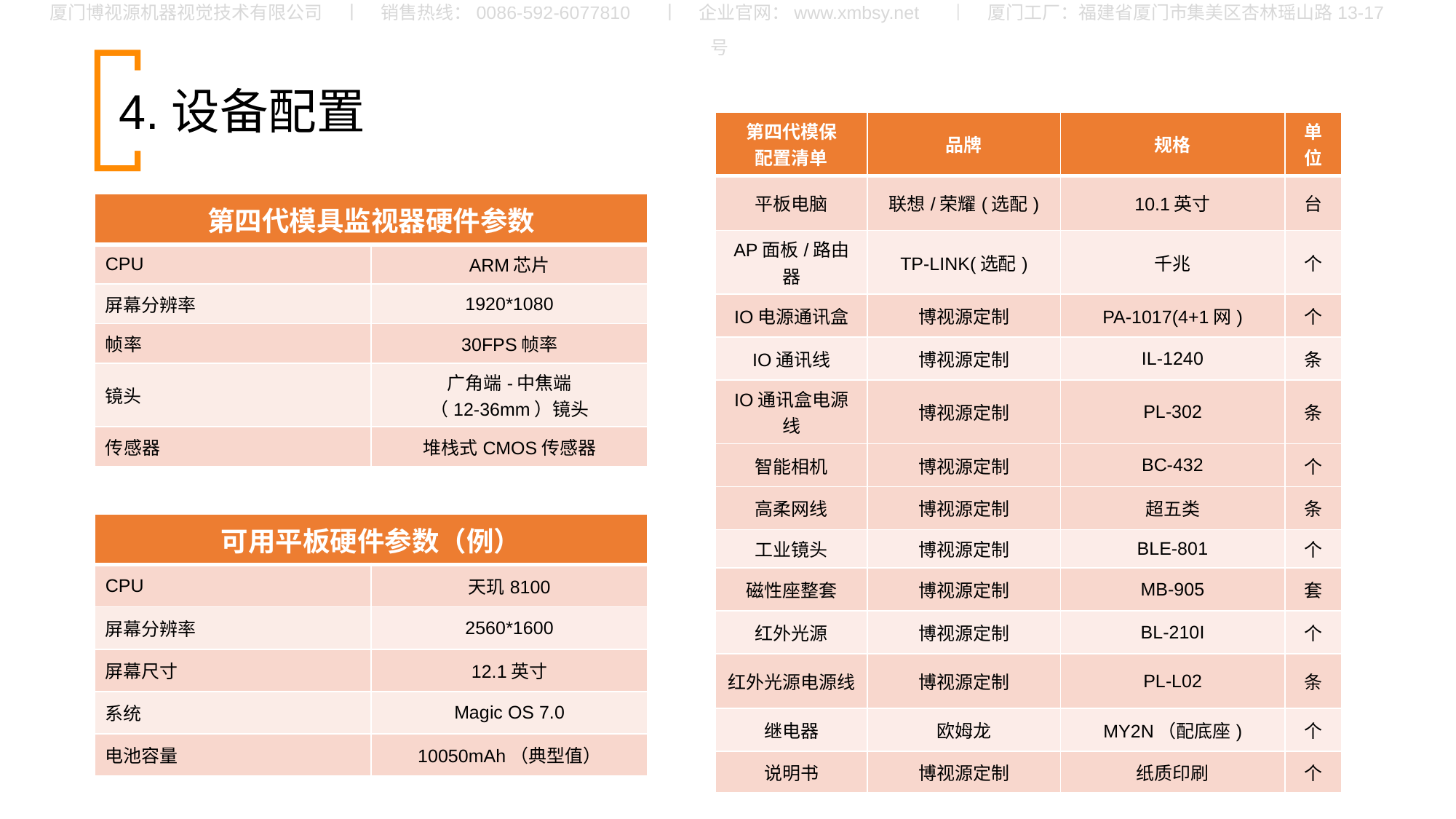

4.设备配置
| 第四代模保 配置清单 | 品牌 | 规格 | 单位 |
| --- | --- | --- | --- |
| 平板电脑 | 联想/荣耀(选配) | 10.1英寸 | 台 |
| AP面板/路由器 | TP-LINK(选配) | 千兆 | 个 |
| IO电源通讯盒 | 博视源定制 | PA-1017(4+1网) | 个 |
| IO通讯线 | 博视源定制 | IL-1240 | 条 |
| IO通讯盒电源线 | 博视源定制 | PL-302 | 条 |
| 智能相机 | 博视源定制 | BC-432 | 个 |
| 高柔网线 | 博视源定制 | 超五类 | 条 |
| 工业镜头 | 博视源定制 | BLE-801 | 个 |
| 磁性座整套 | 博视源定制 | MB-905 | 套 |
| 红外光源 | 博视源定制 | BL-210I | 个 |
| 红外光源电源线 | 博视源定制 | PL-L02 | 条 |
| 继电器 | 欧姆龙 | MY2N（配底座) | 个 |
| 说明书 | 博视源定制 | 纸质印刷 | 个 |
| 第四代模具监视器硬件参数 |  |
| --- | --- |
| CPU | ARM芯片 |
| 屏幕分辨率 | 1920\*1080 |
| 帧率 | 30FPS帧率 |
| 镜头 | 广角端-中焦端 （12-36mm）镜头 |
| 传感器 | 堆栈式CMOS传感器 |
| 可用平板硬件参数（例） |  |
| --- | --- |
| CPU | 天玑8100 |
| 屏幕分辨率 | 2560\*1600 |
| 屏幕尺寸 | 12.1英寸 |
| 系统 | Magic OS 7.0 |
| 电池容量 | 10050mAh（典型值） |